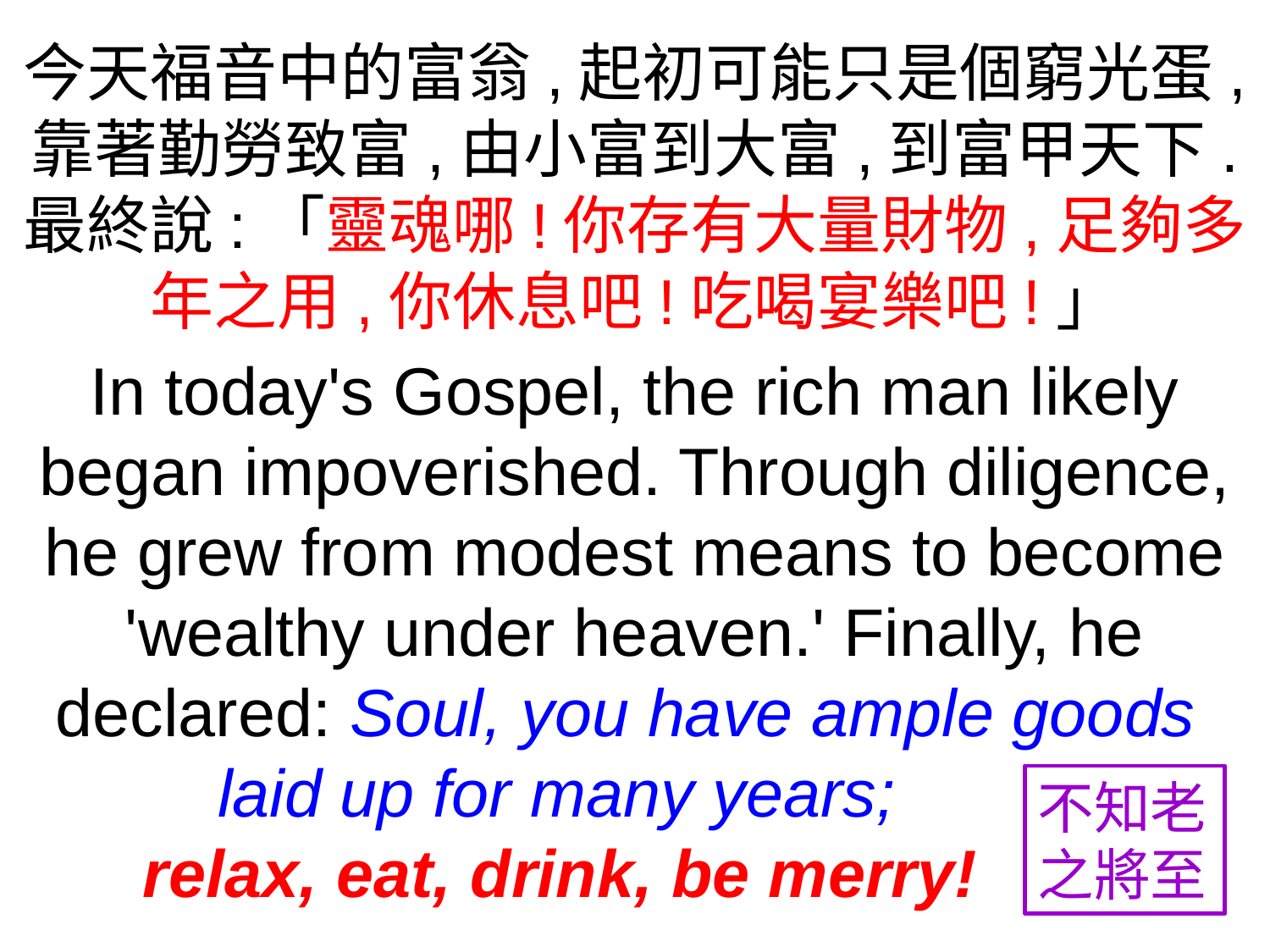

今天福音中的富翁,起初可能只是個窮光蛋, 靠著勤勞致富,由小富到大富,到富甲天下. 最終說:「靈魂哪!你存有大量財物,足夠多年之用,你休息吧!吃喝宴樂吧!」
In today's Gospel, the rich man likely began impoverished. Through diligence, he grew from modest means to become 'wealthy under heaven.' Finally, he declared: Soul, you have ample goods
           laid up for many years;
       relax, eat, drink, be merry!
不知老之將至